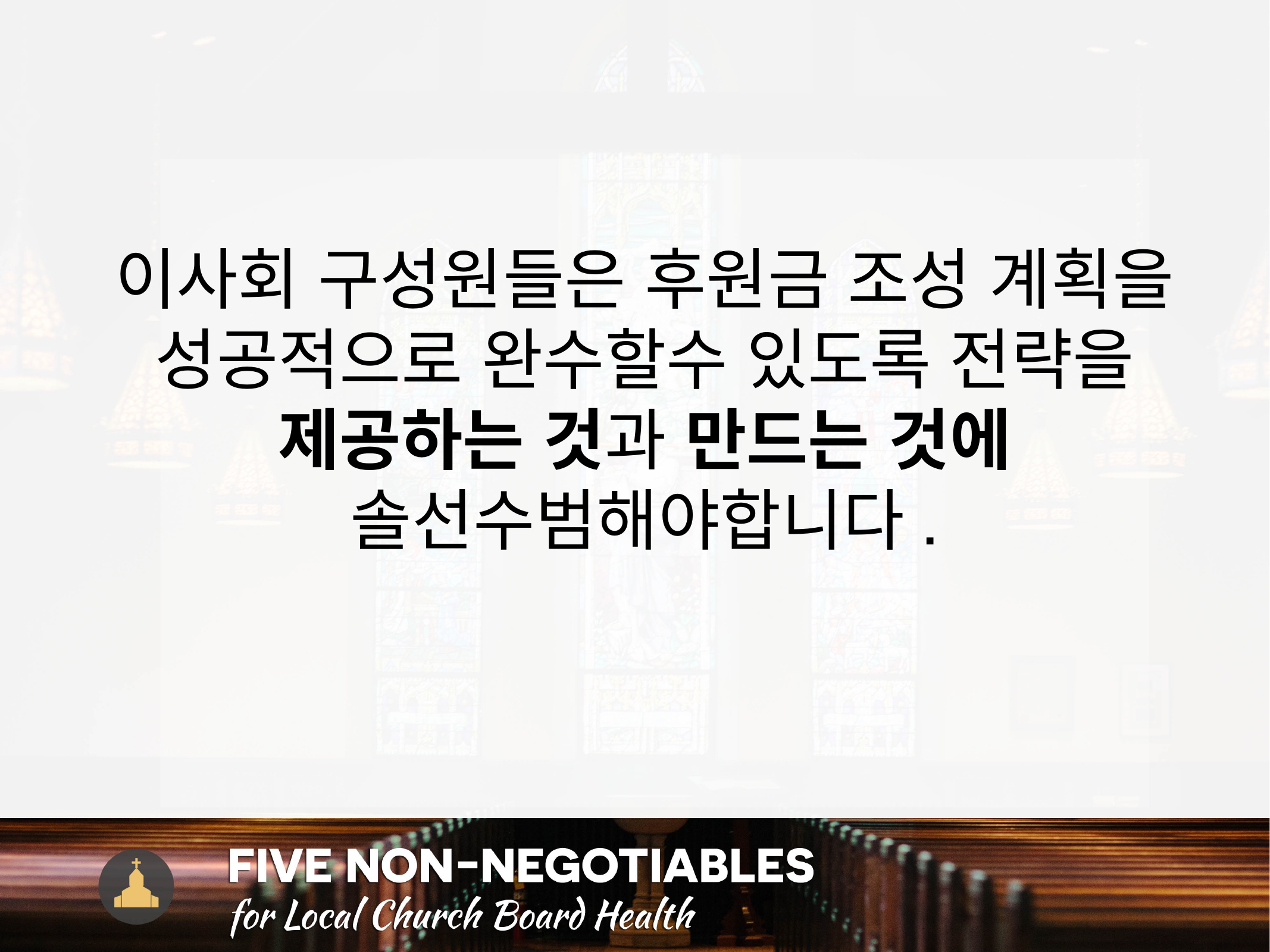

이사회 구성원들은 후원금 조성 계획을 성공적으로 완수할수 있도록 전략을 제공하는 것과 만드는 것에 솔선수범해야합니다.